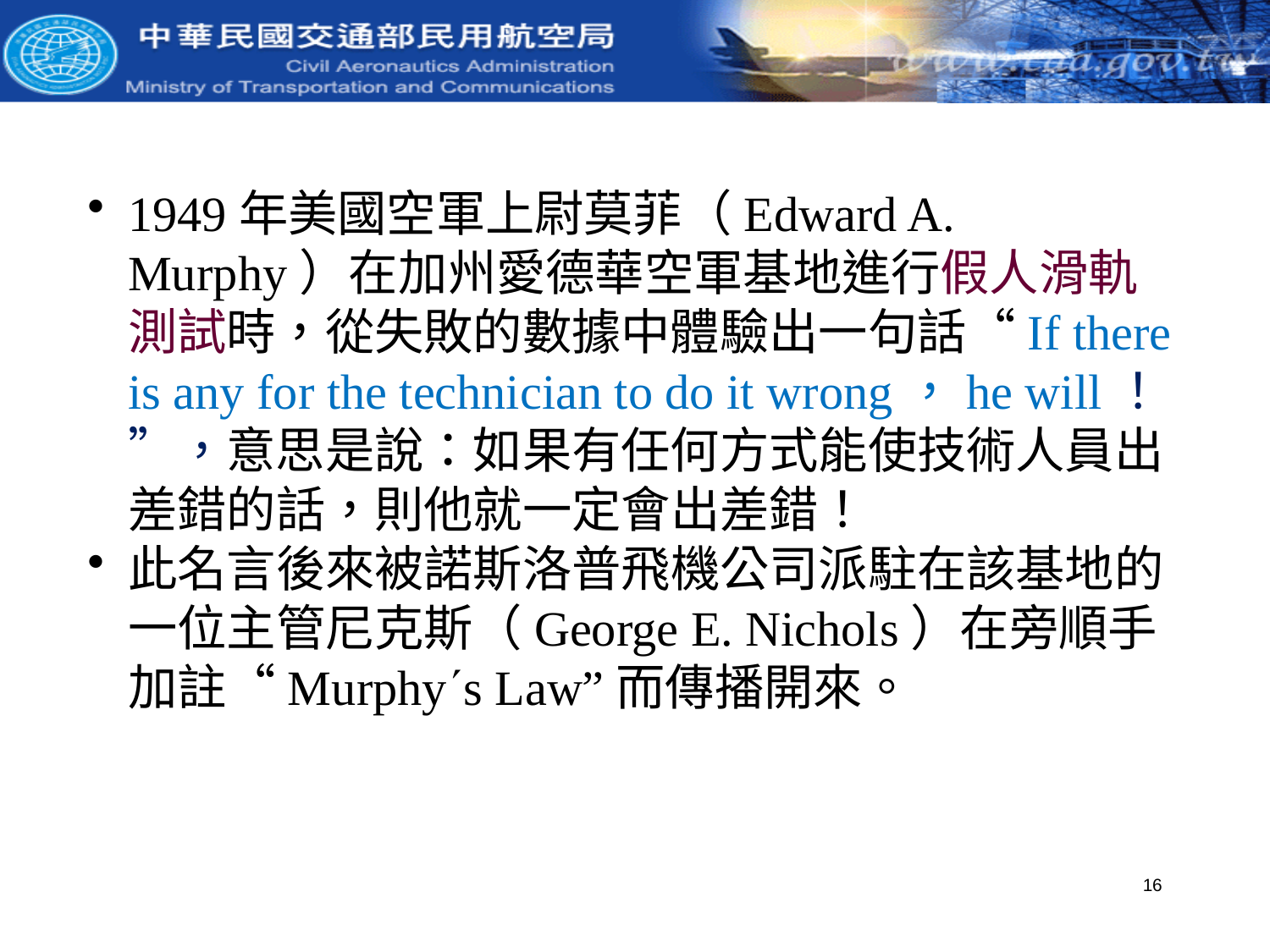

1949年美國空軍上尉莫菲（Edward A. Murphy）在加州愛德華空軍基地進行假人滑軌測試時，從失敗的數據中體驗出一句話“If there is any for the technician to do it wrong，he will！”，意思是說：如果有任何方式能使技術人員出差錯的話，則他就一定會出差錯！
此名言後來被諾斯洛普飛機公司派駐在該基地的一位主管尼克斯（George E. Nichols）在旁順手加註“Murphy′s Law”而傳播開來。